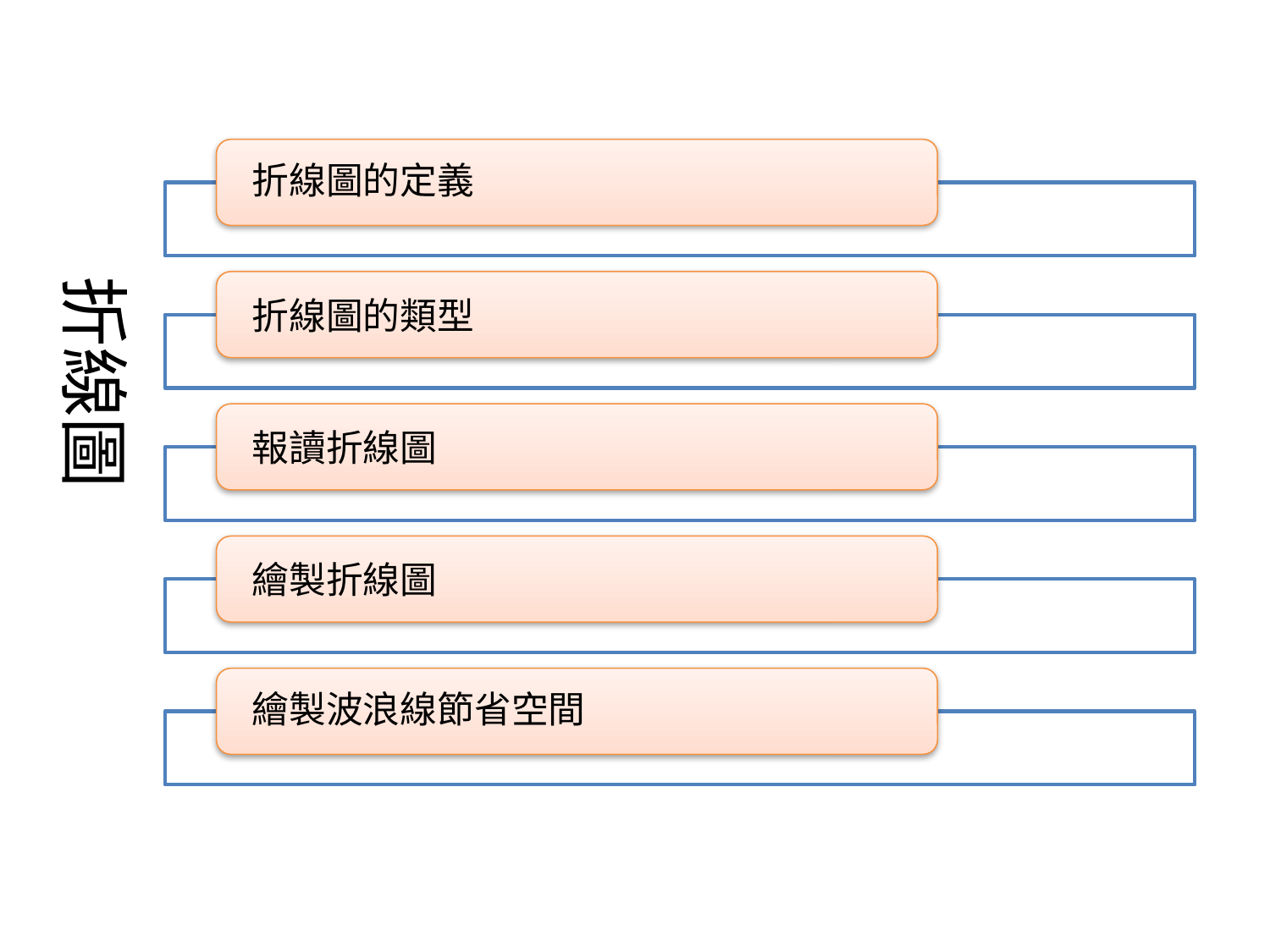

折線圖的定義
折線圖的類型
報讀折線圖
繪製折線圖
繪製波浪線節省空間
折線圖